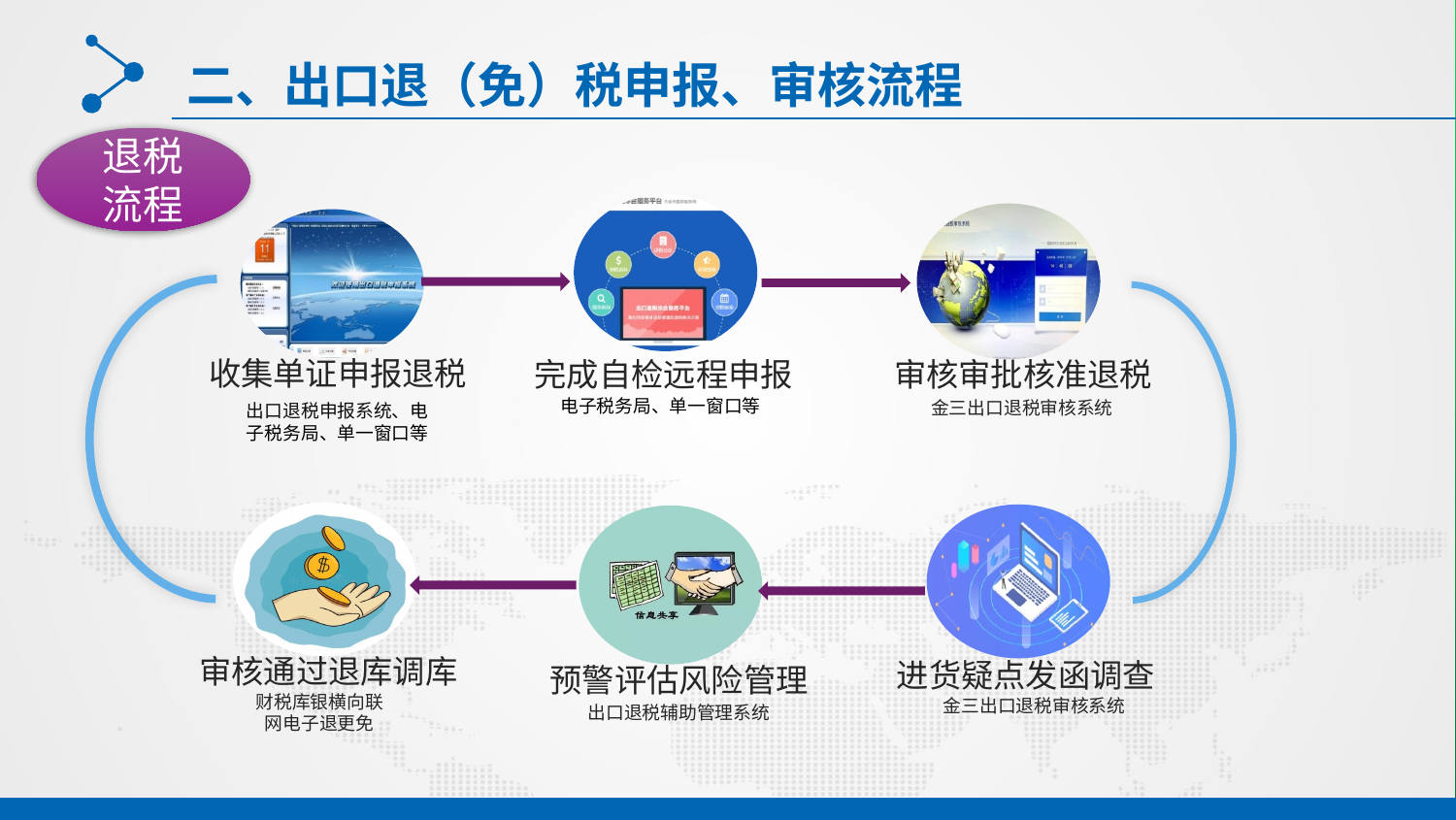

# 二、出口退（免）税申报、审核流程
退税
流程

完成自检远程申报
审核审批核准退税
收集单证申报退税
电子税务局、单一窗口等
金三出口退税审核系统
出口退税申报系统、电子税务局、单一窗口等

审核通过退库调库
进货疑点发函调查
预警评估风险管理
财税库银横向联
网电子退更免
金三出口退税审核系统
出口退税辅助管理系统